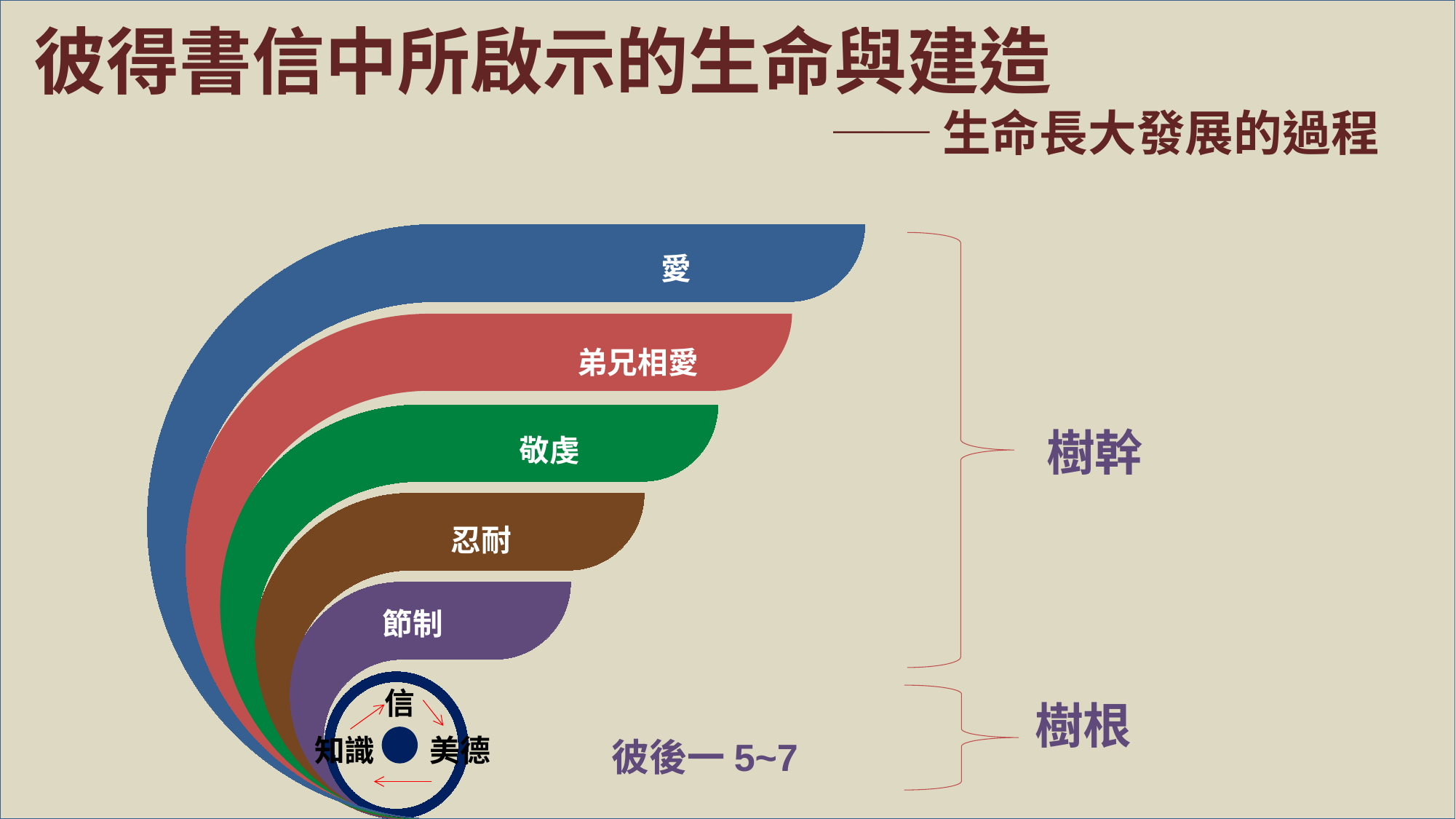

彼得書信中所啟示的生命與建造
      ──生命長大發展的過程

樹幹
愛

弟兄相愛

敬虔

忍耐

節制

信

樹根
知識
美德

彼後一5~7